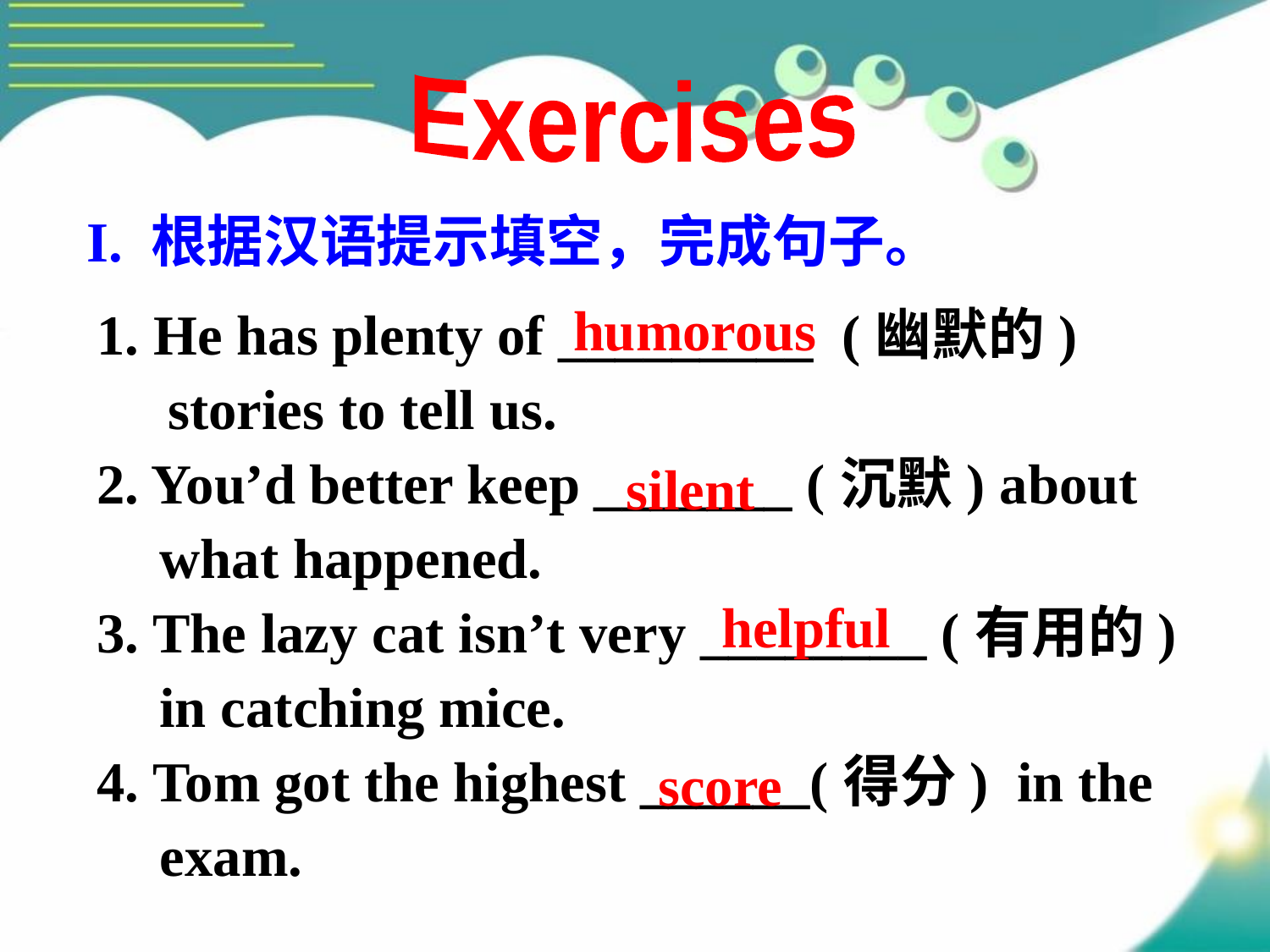

Exercises
I. 根据汉语提示填空，完成句子。
humorous
1. He has plenty of _________  (幽默的)
     stories to tell us.
2. You’d better keep _______ (沉默) about  what happened.
3. The lazy cat isn’t very ________ (有用的)  in catching mice.
4. Tom got the highest ______(得分)  in the exam.
silent
helpful
score